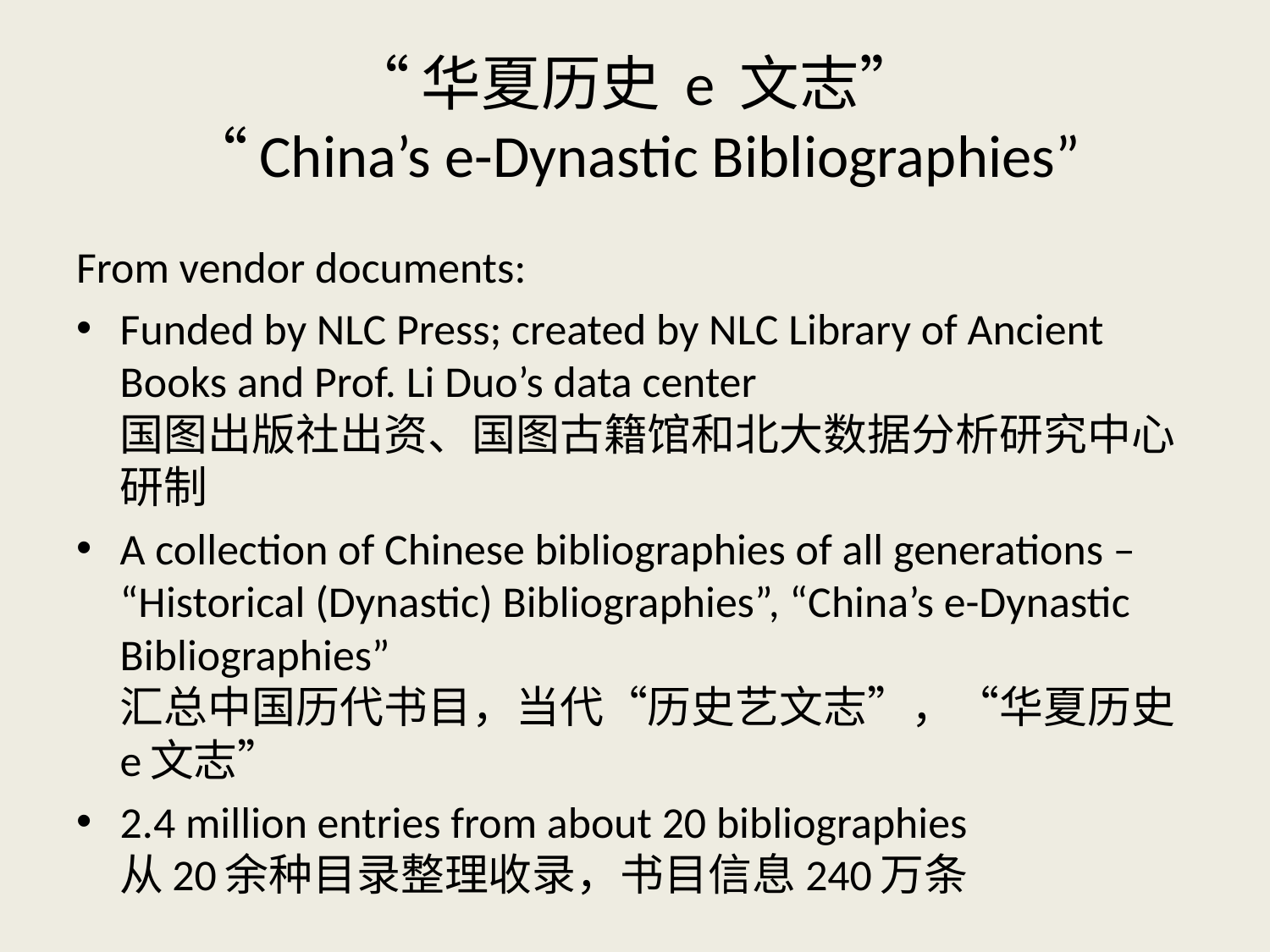

# “华夏历史 e 文志” “China’s e-Dynastic Bibliographies”
From vendor documents:
Funded by NLC Press; created by NLC Library of Ancient Books and Prof. Li Duo’s data center
国图出版社出资、国图古籍馆和北大数据分析研究中心研制
A collection of Chinese bibliographies of all generations – “Historical (Dynastic) Bibliographies”, “China’s e-Dynastic Bibliographies”
汇总中国历代书目，当代“历史艺文志”，“华夏历史e文志”
2.4 million entries from about 20 bibliographies
从20余种目录整理收录，书目信息240万条